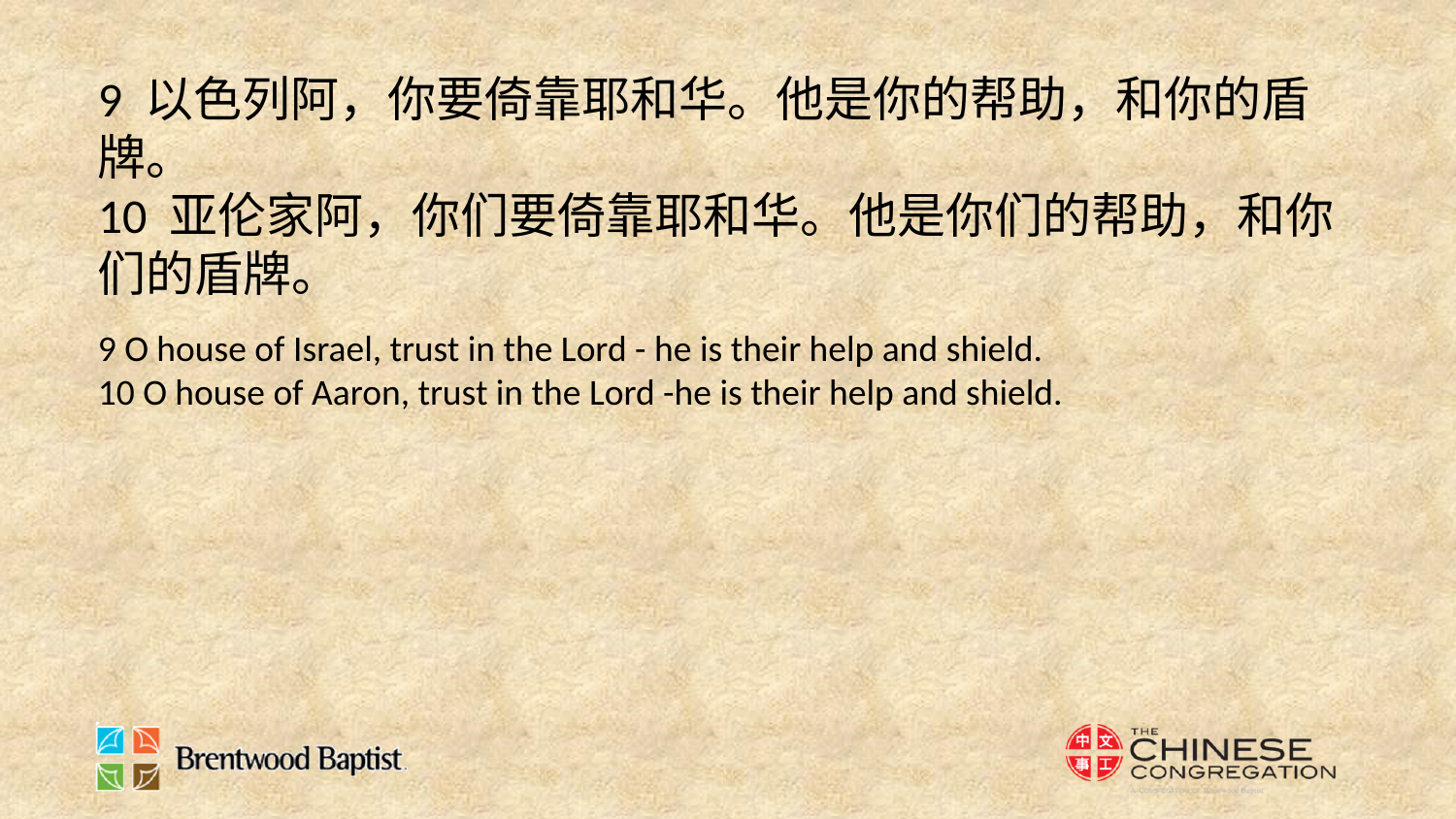

9 以色列阿，你要倚靠耶和华。他是你的帮助，和你的盾牌。
10 亚伦家阿，你们要倚靠耶和华。他是你们的帮助，和你们的盾牌。

9 O house of Israel, trust in the Lord - he is their help and shield.
10 O house of Aaron, trust in the Lord -he is their help and shield.